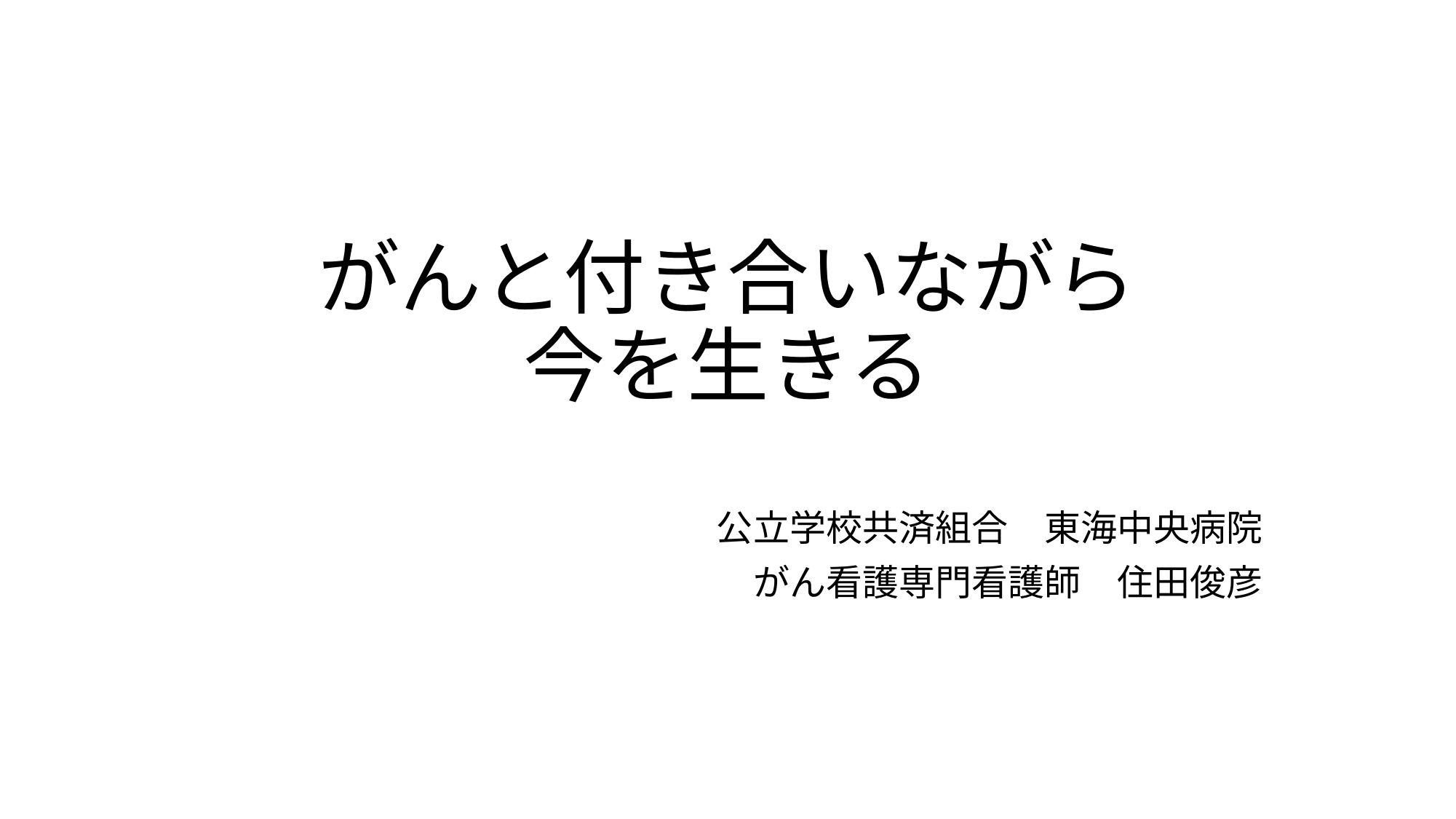

# がんと付き合いながら 今を生きる
公立学校共済組合　東海中央病院
がん看護専門看護師　住田俊彦